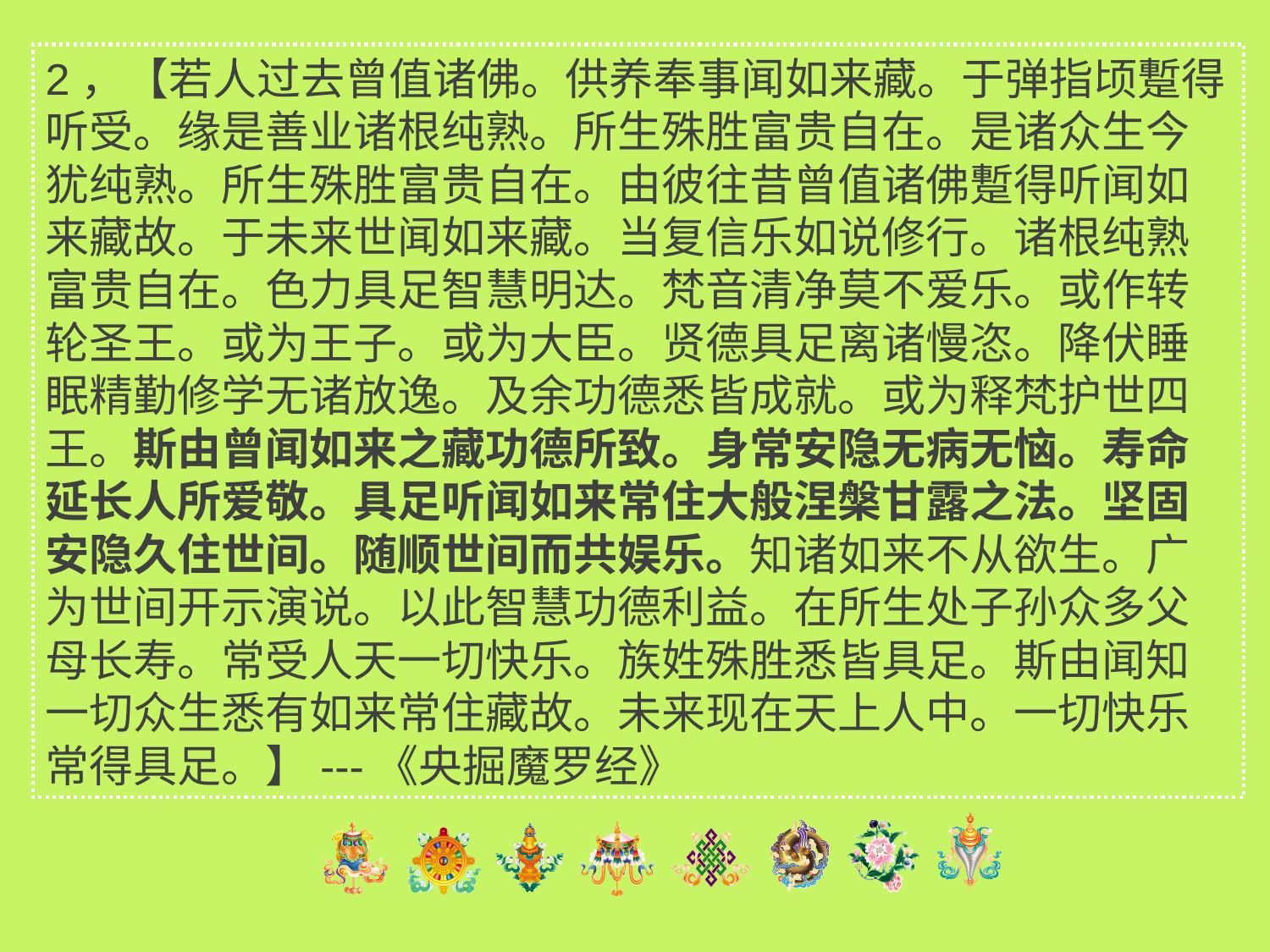

2，【若人过去曾值诸佛。供养奉事闻如来藏。于弹指顷蹔得听受。缘是善业诸根纯熟。所生殊胜富贵自在。是诸众生今犹纯熟。所生殊胜富贵自在。由彼往昔曾值诸佛蹔得听闻如来藏故。于未来世闻如来藏。当复信乐如说修行。诸根纯熟富贵自在。色力具足智慧明达。梵音清净莫不爱乐。或作转轮圣王。或为王子。或为大臣。贤德具足离诸慢恣。降伏睡眠精勤修学无诸放逸。及余功德悉皆成就。或为释梵护世四王。斯由曾闻如来之藏功德所致。身常安隐无病无恼。寿命延长人所爱敬。具足听闻如来常住大般涅槃甘露之法。坚固安隐久住世间。随顺世间而共娱乐。知诸如来不从欲生。广为世间开示演说。以此智慧功德利益。在所生处子孙众多父母长寿。常受人天一切快乐。族姓殊胜悉皆具足。斯由闻知一切众生悉有如来常住藏故。未来现在天上人中。一切快乐常得具足。】---《央掘魔罗经》